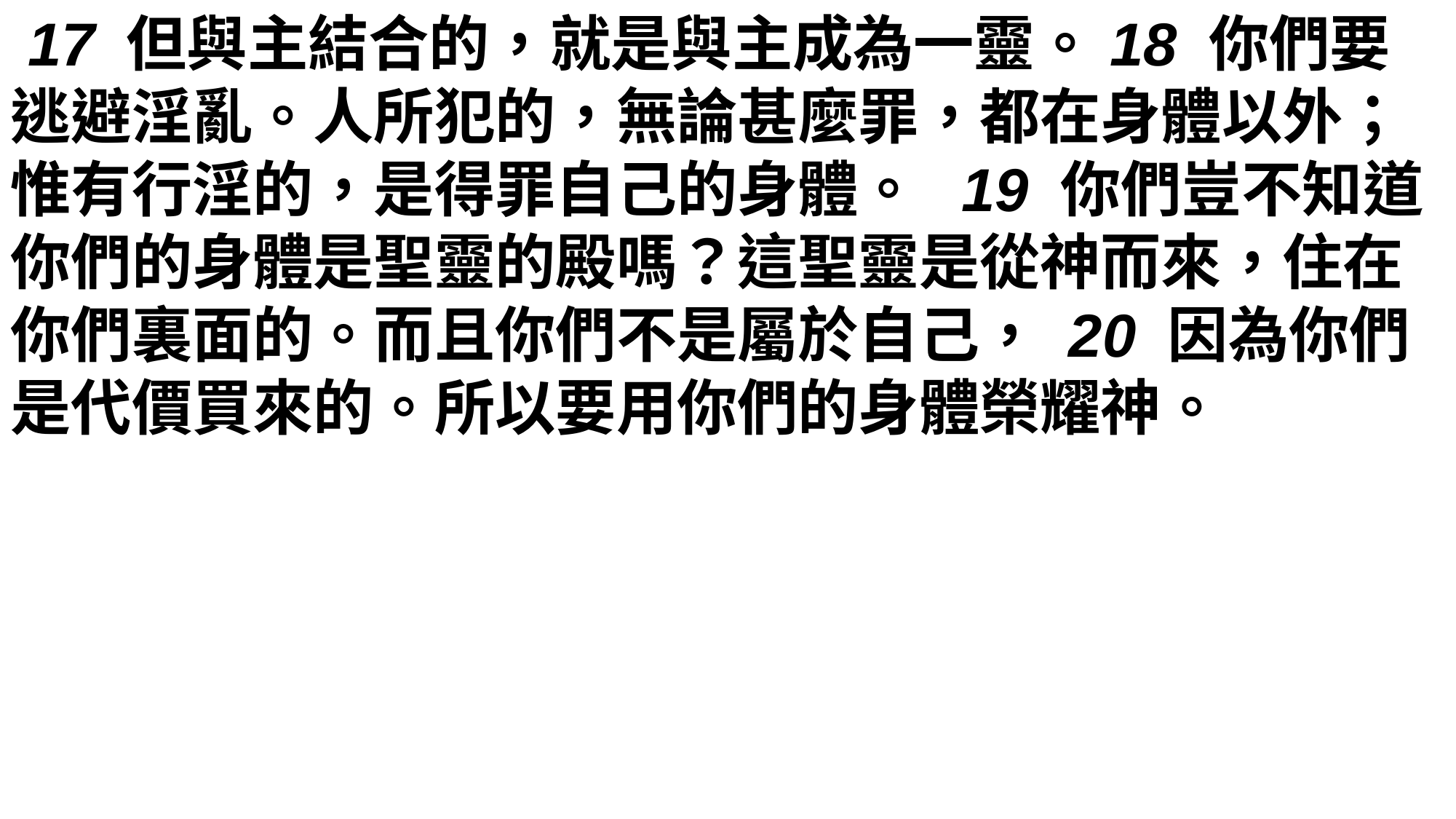

17 但與主結合的，就是與主成為一靈。18 你們要逃避淫亂。人所犯的，無論甚麼罪，都在身體以外；惟有行淫的，是得罪自己的身體。  19 你們豈不知道你們的身體是聖靈的殿嗎？這聖靈是從神而來，住在你們裏面的。而且你們不是屬於自己， 20 因為你們是代價買來的。所以要用你們的身體榮耀神。